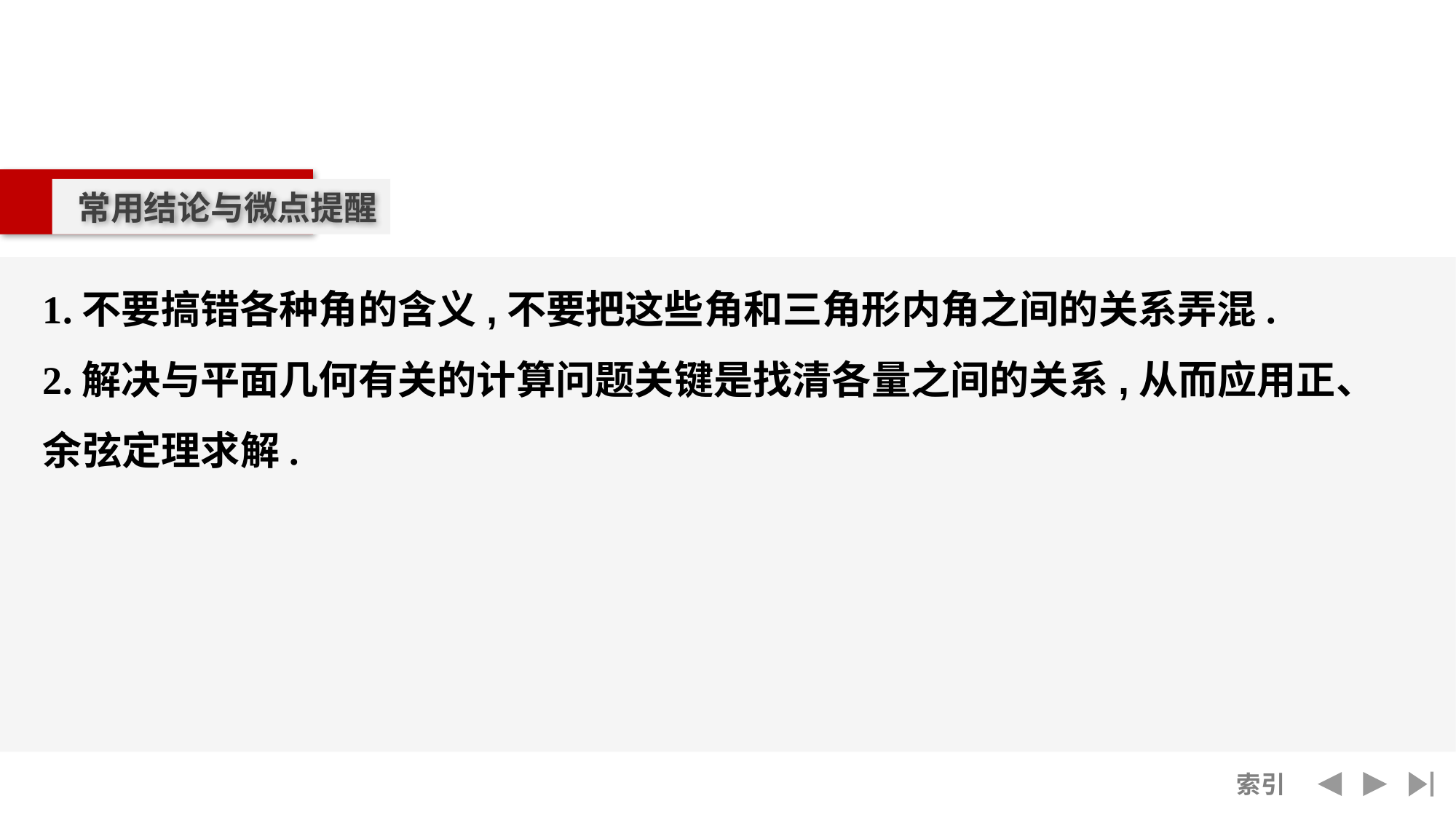

常用结论与微点提醒
1.不要搞错各种角的含义,不要把这些角和三角形内角之间的关系弄混.
2.解决与平面几何有关的计算问题关键是找清各量之间的关系,从而应用正、余弦定理求解.